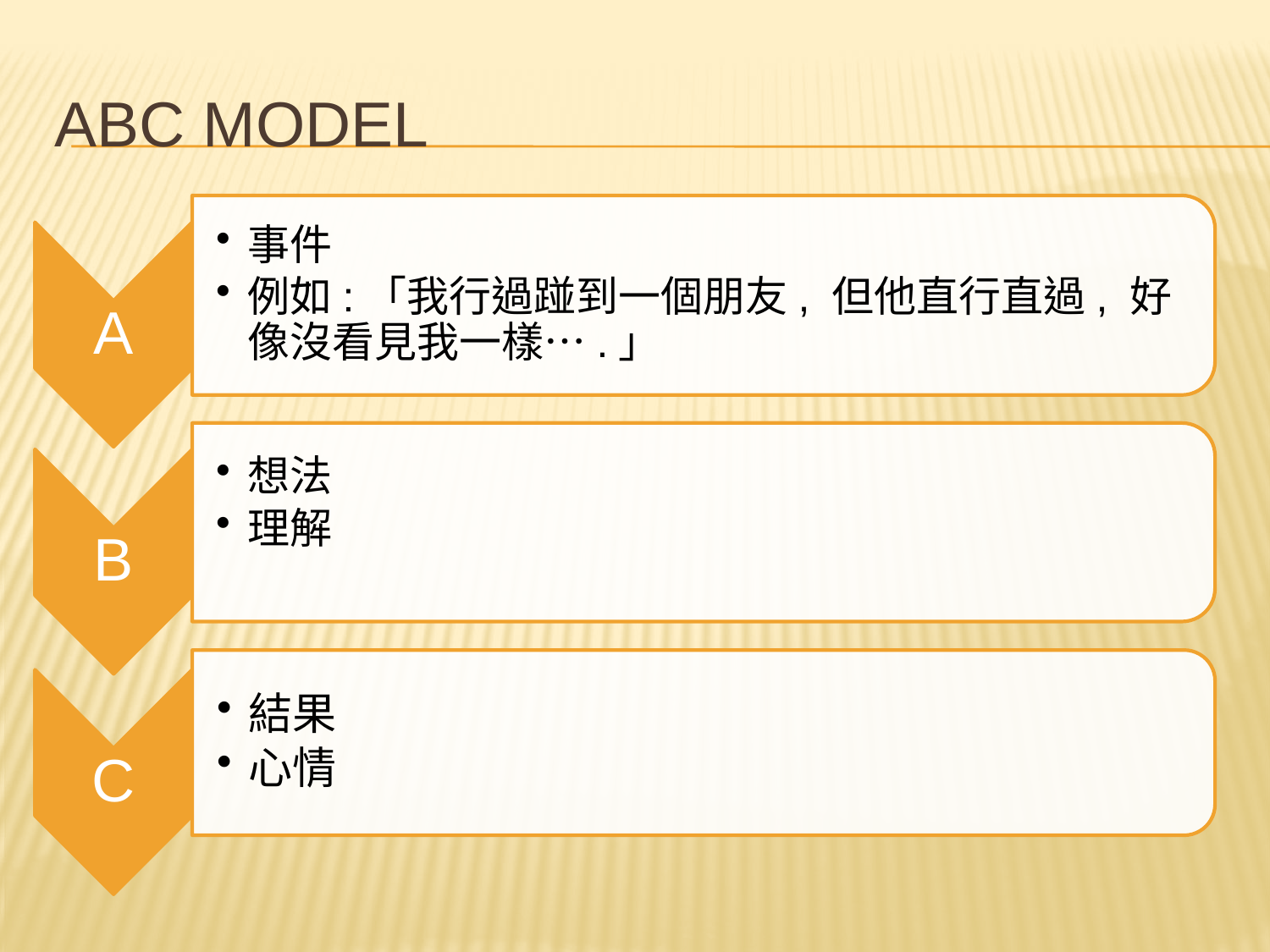

# ABC Model
A
事件
例如:「我行過踫到一個朋友, 但他直行直過, 好像沒看見我一樣….」
B
想法
理解

C
結果
心情